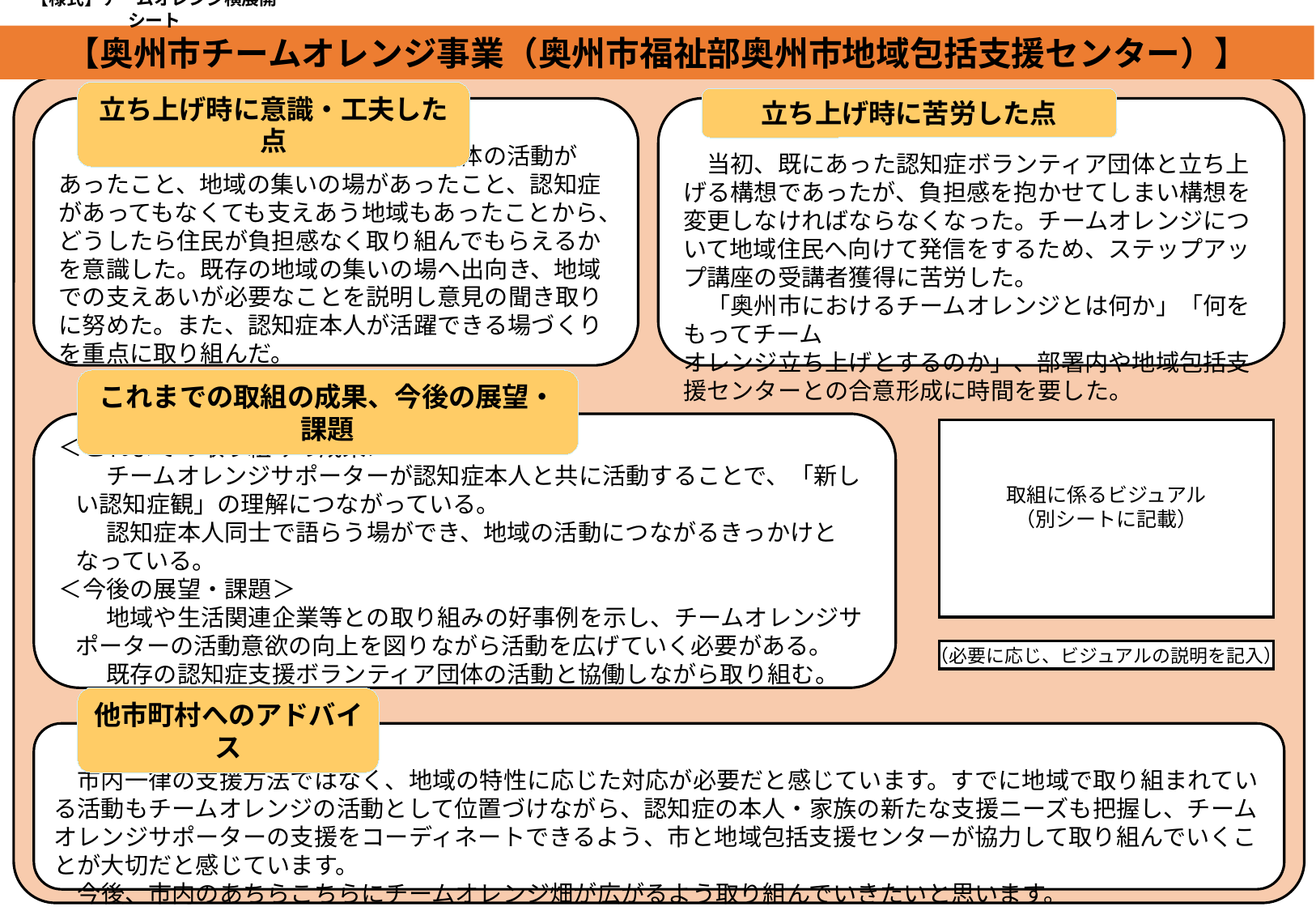

【様式】チームオレンジ横展開シート
【奥州市チームオレンジ事業（奥州市福祉部奥州市地域包括支援センター）】

立ち上げ時に意識・工夫した点
立ち上げ時に苦労した点

　当初、既にあった認知症ボランティア団体と立ち上げる構想であったが、負担感を抱かせてしまい構想を変更しなければならなくなった。チームオレンジについて地域住民へ向けて発信をするため、ステップアップ講座の受講者獲得に苦労した。
　「奥州市におけるチームオレンジとは何か」「何をもってチーム
オレンジ立ち上げとするのか」、部署内や地域包括支援センターとの合意形成に時間を要した。

　　既に認知症支援のボランティア団体の活動があったこと、地域の集いの場があったこと、認知症があってもなくても支えあう地域もあったことから、どうしたら住民が負担感なく取り組んでもらえるかを意識した。既存の地域の集いの場へ出向き、地域での支えあいが必要なことを説明し意見の聞き取りに努めた。また、認知症本人が活躍できる場づくりを重点に取り組んだ。
これまでの取組の成果、今後の展望・課題
＜これまでの取り組みの成果＞
　　チームオレンジサポーターが認知症本人と共に活動することで、「新しい認知症観」の理解につながっている。
　　認知症本人同士で語らう場ができ、地域の活動につながるきっかけとなっている。
＜今後の展望・課題＞
　　地域や生活関連企業等との取り組みの好事例を示し、チームオレンジサポーターの活動意欲の向上を図りながら活動を広げていく必要がある。
　　既存の認知症支援ボランティア団体の活動と協働しながら取り組む。
取組に係るビジュアル
（別シートに記載）

（必要に応じ、ビジュアルの説明を記入）
他市町村へのアドバイス

　市内一律の支援方法ではなく、地域の特性に応じた対応が必要だと感じています。すでに地域で取り組まれている活動もチームオレンジの活動として位置づけながら、認知症の本人・家族の新たな支援ニーズも把握し、チームオレンジサポーターの支援をコーディネートできるよう、市と地域包括支援センターが協力して取り組んでいくことが大切だと感じています。
　今後、市内のあちらこちらにチームオレンジ畑が広がるよう取り組んでいきたいと思います。